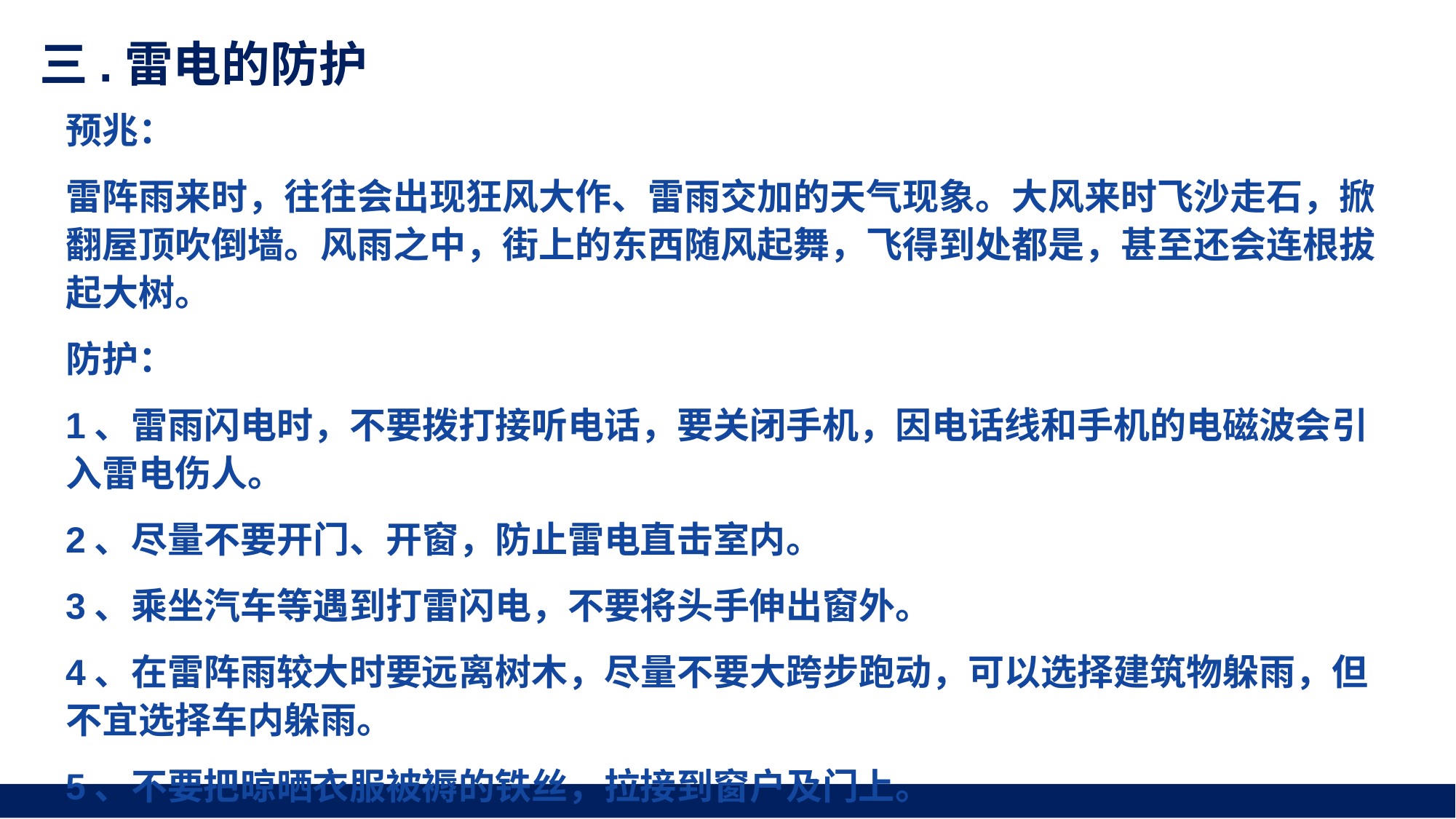

三.雷电的防护
预兆：
雷阵雨来时，往往会出现狂风大作、雷雨交加的天气现象。大风来时飞沙走石，掀翻屋顶吹倒墙。风雨之中，街上的东西随风起舞，飞得到处都是，甚至还会连根拔起大树。
防护：
1、雷雨闪电时，不要拨打接听电话，要关闭手机，因电话线和手机的电磁波会引入雷电伤人。
2、尽量不要开门、开窗，防止雷电直击室内。
3、乘坐汽车等遇到打雷闪电，不要将头手伸出窗外。
4、在雷阵雨较大时要远离树木，尽量不要大跨步跑动，可以选择建筑物躲雨，但不宜选择车内躲雨。
5、不要把晾晒衣服被褥的铁丝，拉接到窗户及门上。